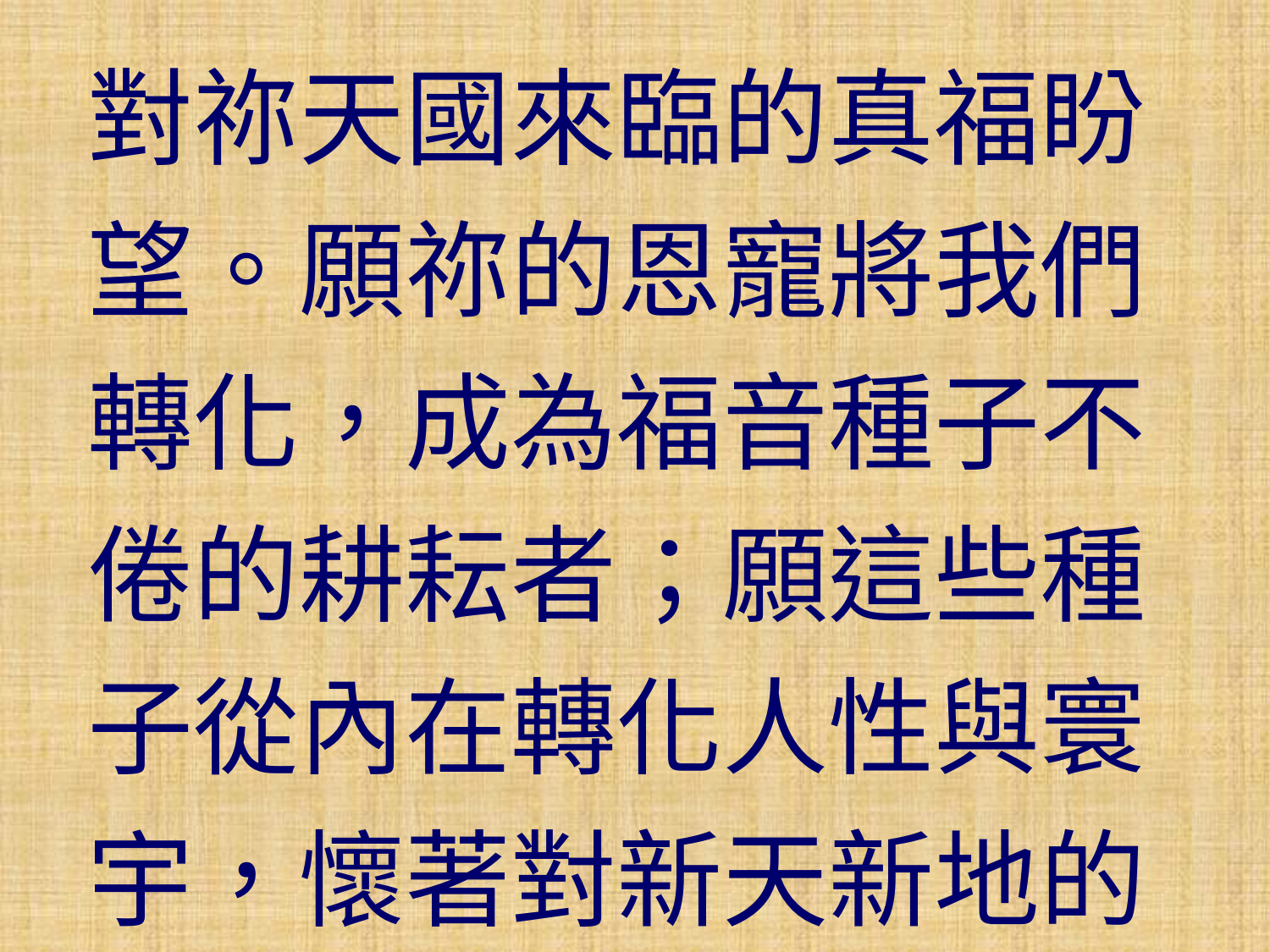

對祢天國來臨的真福盼望。願祢的恩寵將我們轉化，成為福音種子不倦的耕耘者；願這些種子從內在轉化人性與寰宇，懷著對新天新地的